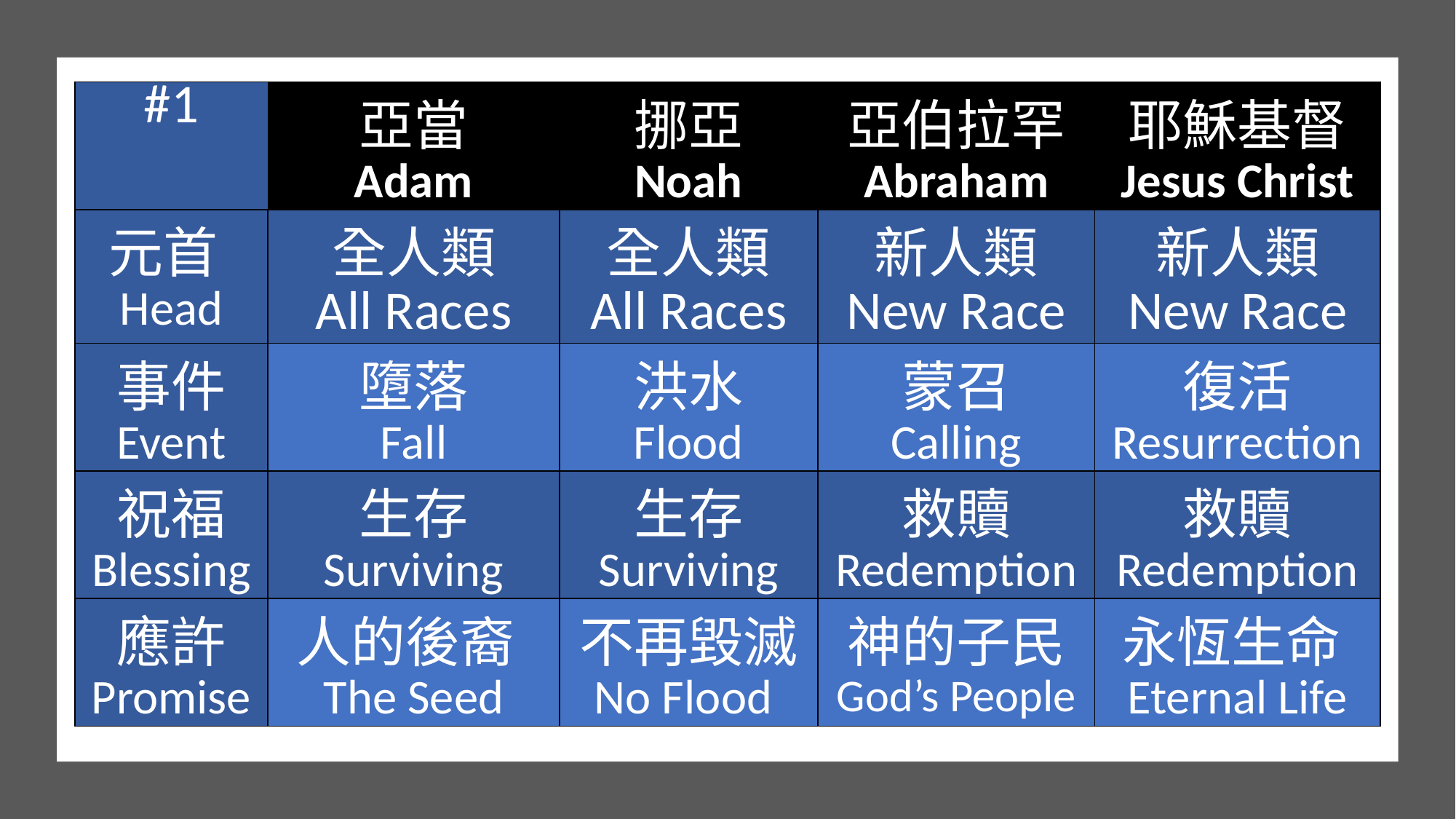

| #1 | 亞當 Adam | 挪亞 Noah | 亞伯拉罕 Abraham | 耶穌基督 Jesus Christ |
| --- | --- | --- | --- | --- |
| 元首Head | 全人類 All Races | 全人類 All Races | 新人類 New Race | 新人類 New Race |
| 事件 Event | 墮落 Fall | 洪水 Flood | 蒙召 Calling | 復活 Resurrection |
| 祝福 Blessing | 生存 Surviving | 生存 Surviving | 救贖 Redemption | 救贖 Redemption |
| 應許 Promise | 人的後裔The Seed | 不再毀滅 No Flood | 神的子民 God’s People | 永恆生命 Eternal Life |